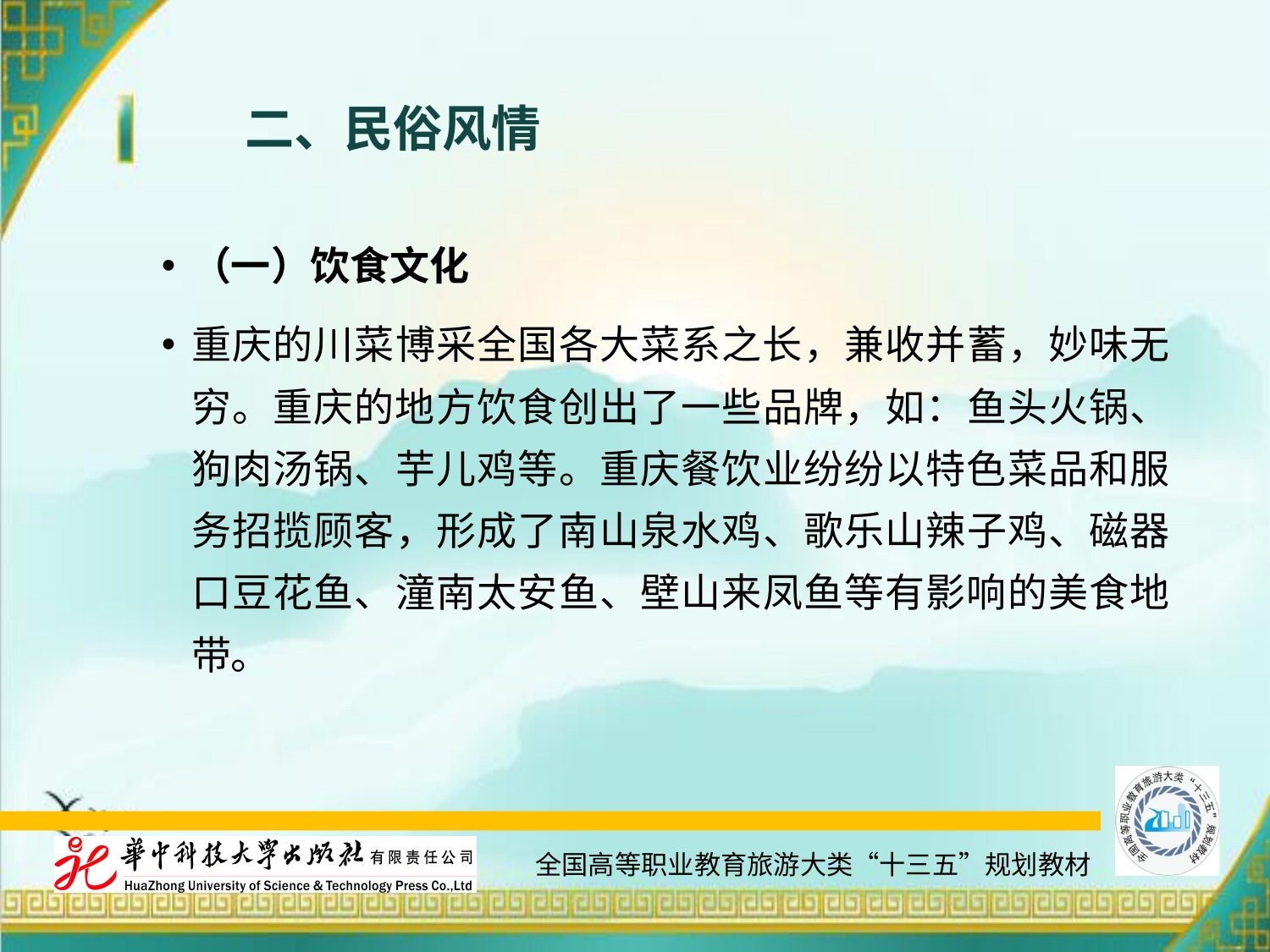

# 二、民俗风情
（一）饮食文化
重庆的川菜博采全国各大菜系之长，兼收并蓄，妙味无穷。重庆的地方饮食创出了一些品牌，如：鱼头火锅、狗肉汤锅、芋儿鸡等。重庆餐饮业纷纷以特色菜品和服务招揽顾客，形成了南山泉水鸡、歌乐山辣子鸡、磁器口豆花鱼、潼南太安鱼、壁山来凤鱼等有影响的美食地带。